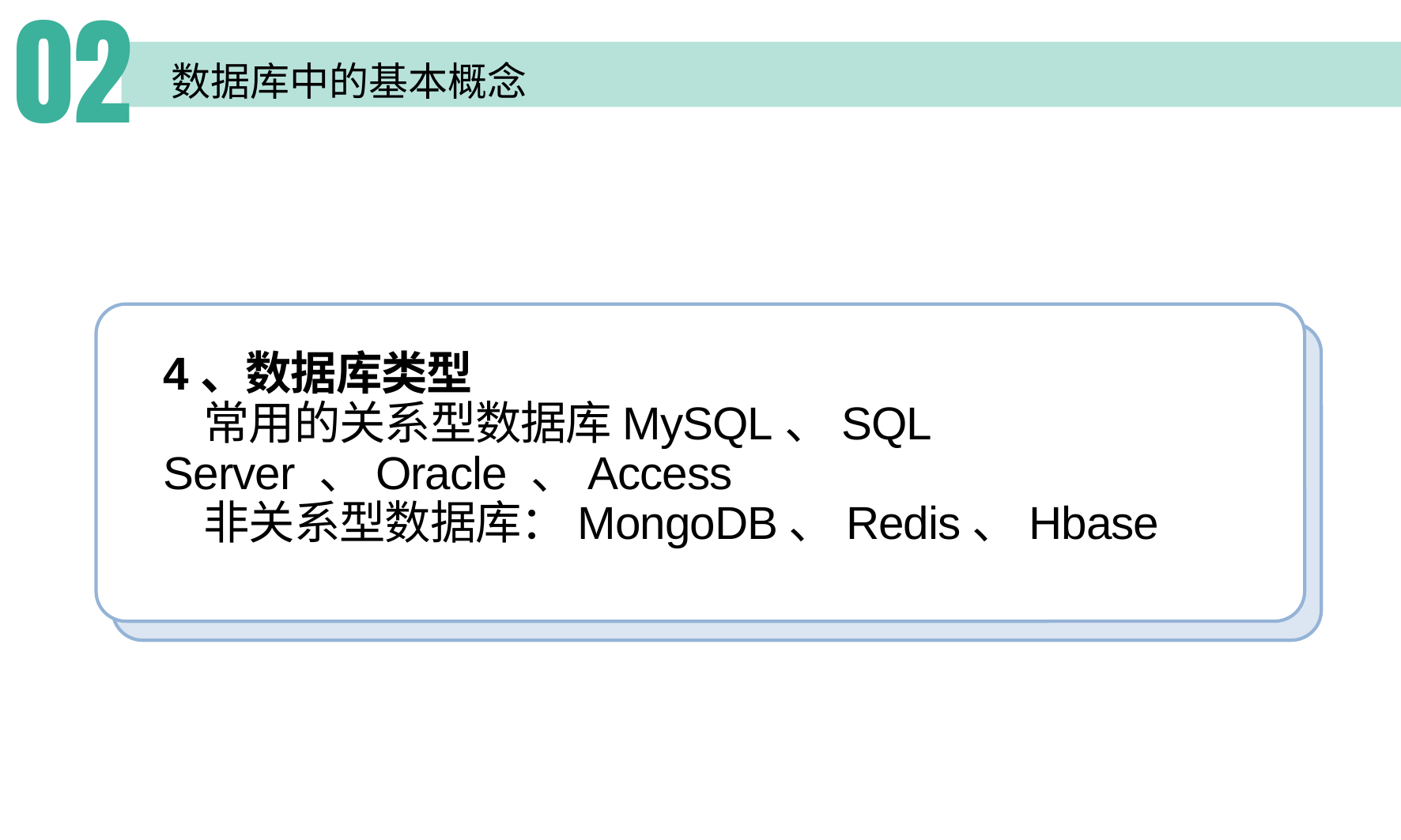

02

  数据库中的基本概念

4、数据库类型
   常用的关系型数据库MySQL、SQL Server 、Oracle 、Access
   非关系型数据库：MongoDB、Redis、Hbase